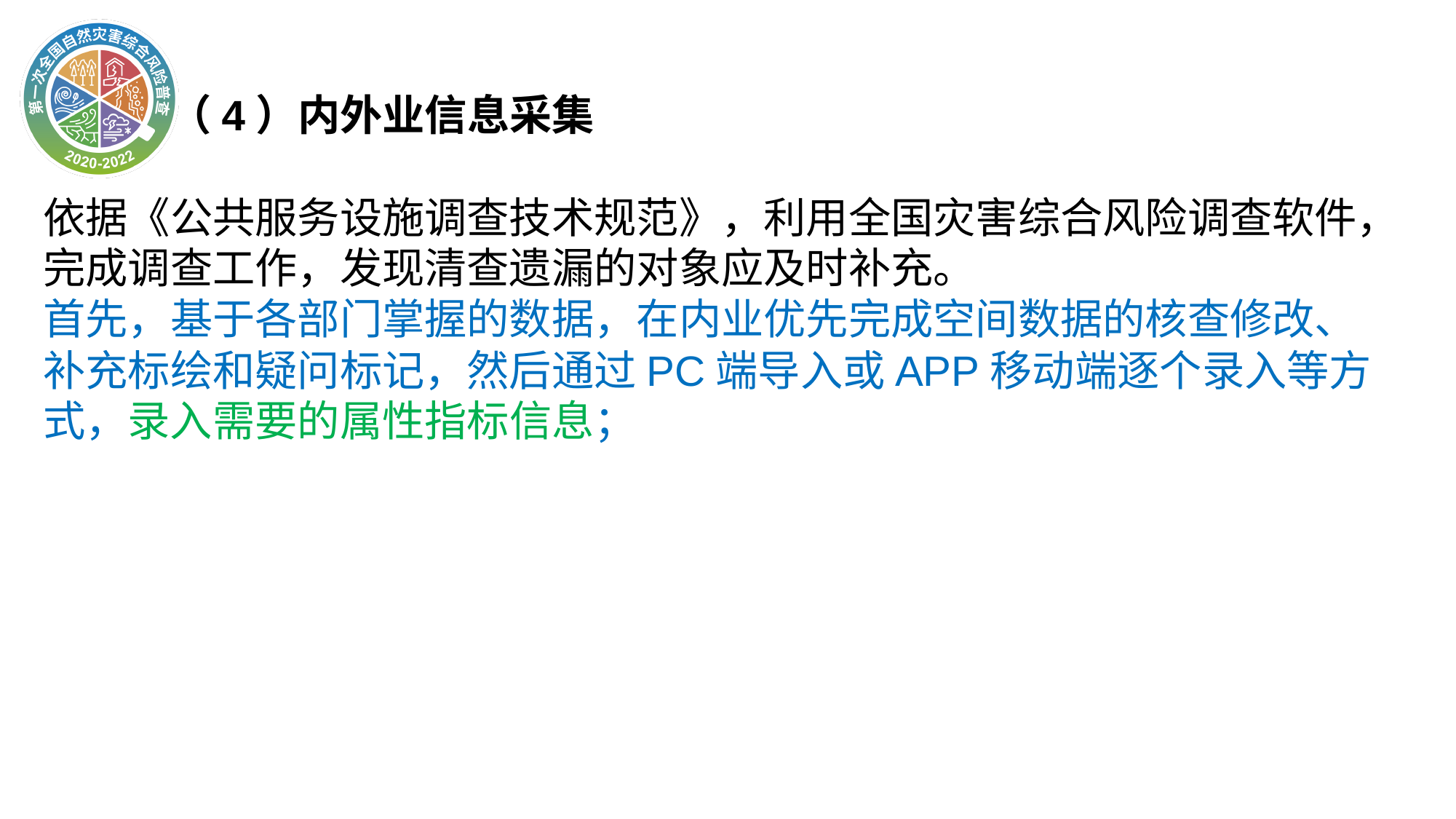

（4）内外业信息采集

依据《公共服务设施调查技术规范》，利用全国灾害综合风险调查软件，完成调查工作，发现清查遗漏的对象应及时补充。
首先，基于各部门掌握的数据，在内业优先完成空间数据的核查修改、补充标绘和疑问标记，然后通过PC端导入或APP移动端逐个录入等方式，录入需要的属性指标信息；